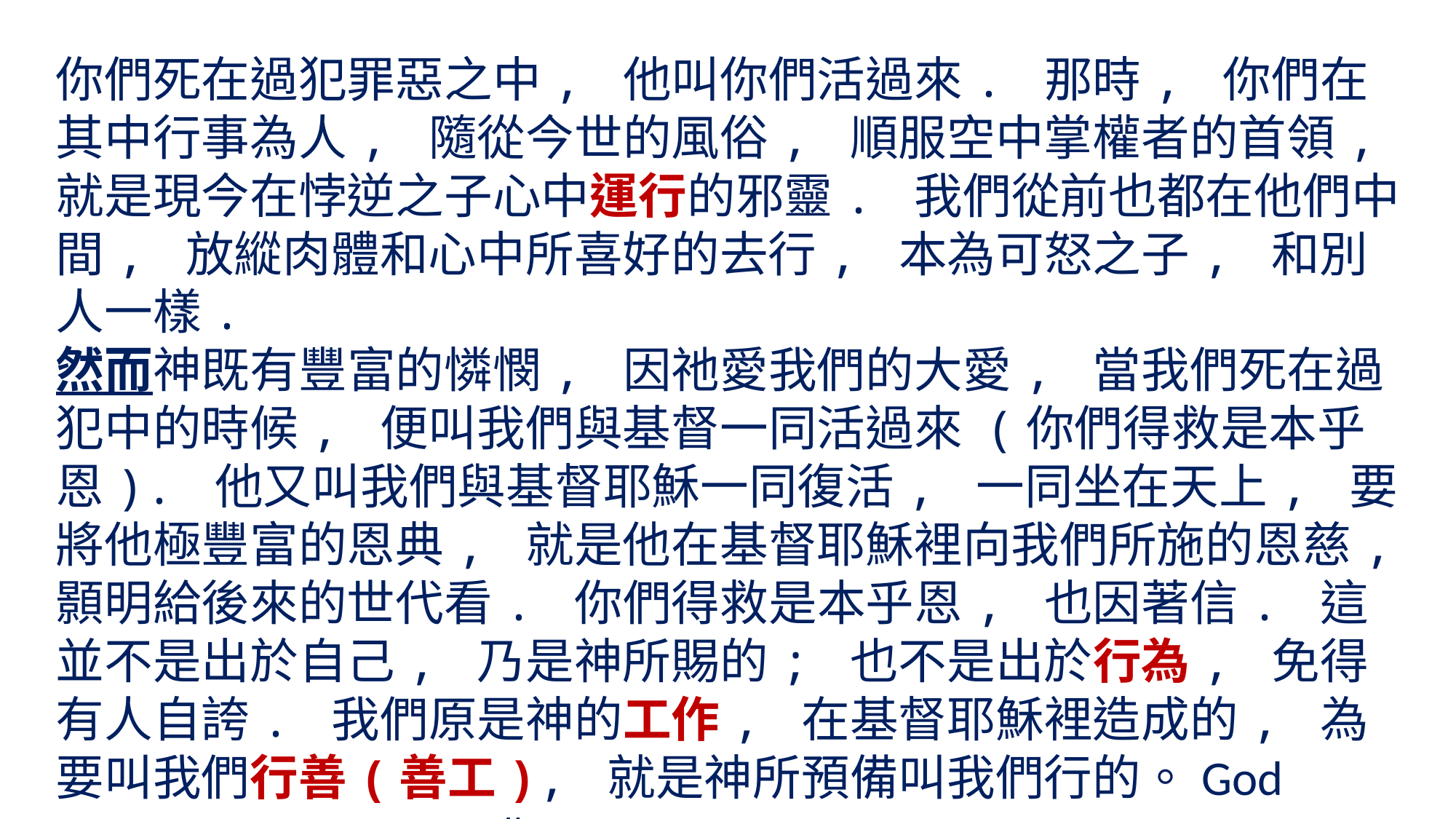

你們死在過犯罪惡之中, 他叫你們活過來. 那時, 你們在其中行事為人, 隨從今世的風俗, 順服空中掌權者的首領, 就是現今在悖逆之子心中運行的邪靈. 我們從前也都在他們中間, 放縱肉體和心中所喜好的去行, 本為可怒之子, 和別人一樣.
然而神既有豐富的憐憫, 因祂愛我們的大愛, 當我們死在過犯中的時候, 便叫我們與基督一同活過來 (你們得救是本乎恩). 他又叫我們與基督耶穌一同復活, 一同坐在天上, 要將他極豐富的恩典, 就是他在基督耶穌裡向我們所施的恩慈, 顥明給後來的世代看. 你們得救是本乎恩, 也因著信. 這並不是出於自己, 乃是神所賜的; 也不是出於行為, 免得有人自誇. 我們原是神的工作, 在基督耶穌裡造成的, 為要叫我們行善(善工), 就是神所預備叫我們行的。God prepared in advance (弗2:1-10)